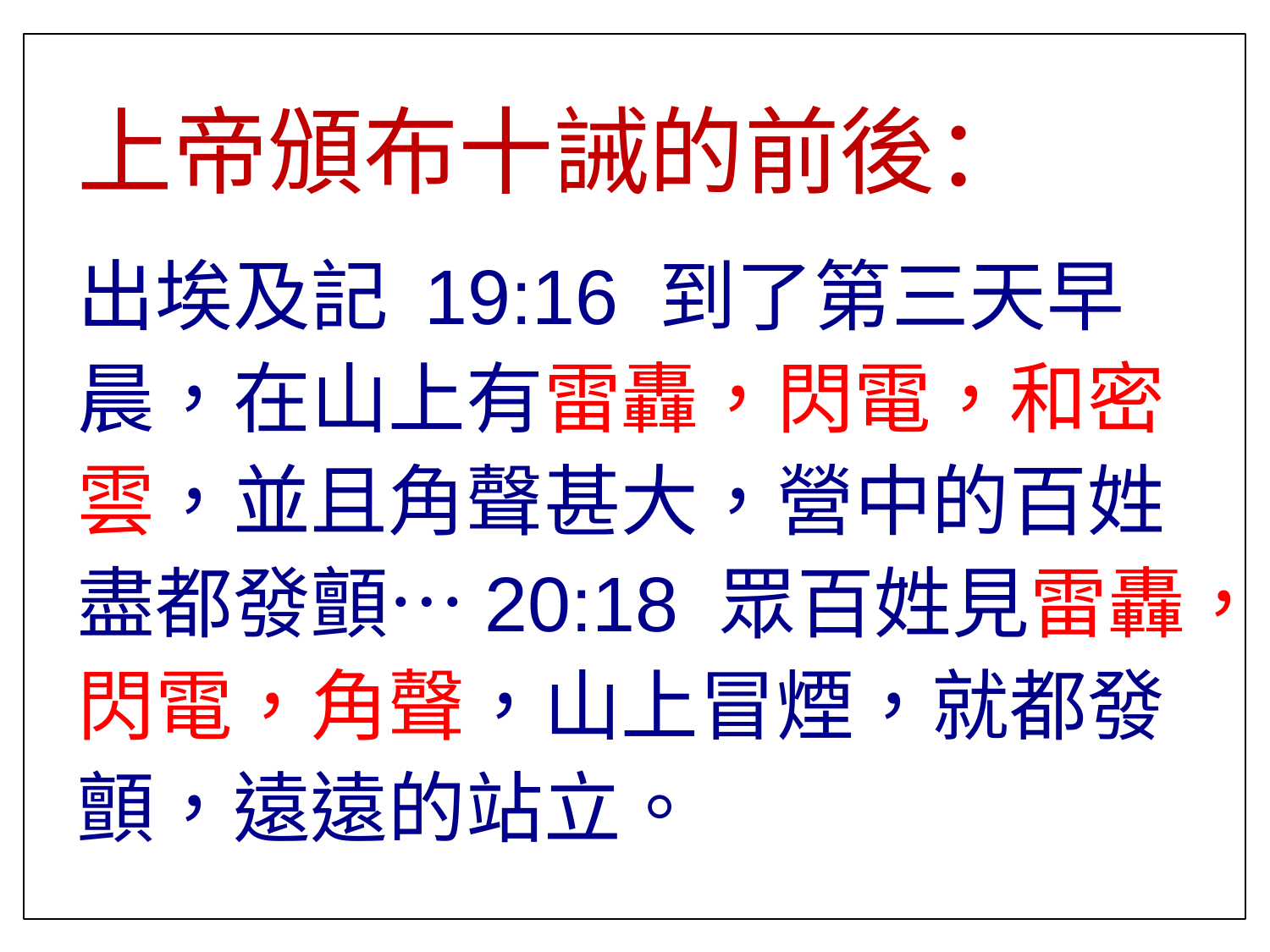

上帝頒布十誡的前後：
出埃及記 19:16 到了第三天早晨，在山上有雷轟，閃電，和密雲，並且角聲甚大，營中的百姓盡都發顫…20:18 眾百姓見雷轟，閃電，角聲，山上冒煙，就都發顫，遠遠的站立。